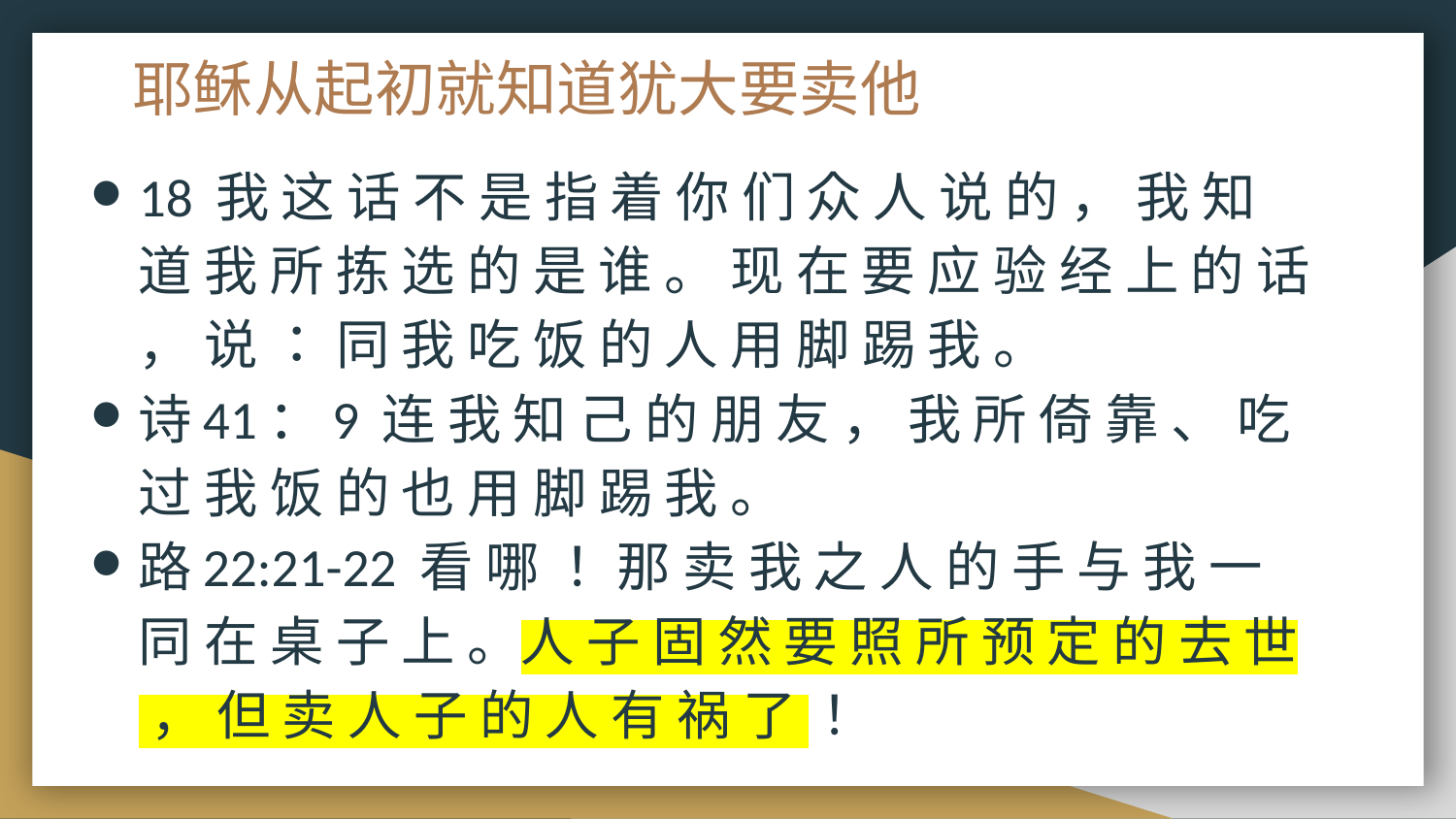

# 耶稣从起初就知道犹大要卖他
18 我 这 话 不 是 指 着 你 们 众 人 说 的 ， 我 知 道 我 所 拣 选 的 是 谁 。 现 在 要 应 验 经 上 的 话 ， 说 ： 同 我 吃 饭 的 人 用 脚 踢 我 。
诗41：9 连 我 知 己 的 朋 友 ， 我 所 倚 靠 、 吃 过 我 饭 的 也 用 脚 踢 我 。
路22:21-22 看 哪 ！ 那 卖 我 之 人 的 手 与 我 一 同 在 桌 子 上 。人 子 固 然 要 照 所 预 定 的 去 世 ， 但 卖 人 子 的 人 有 祸 了 ！